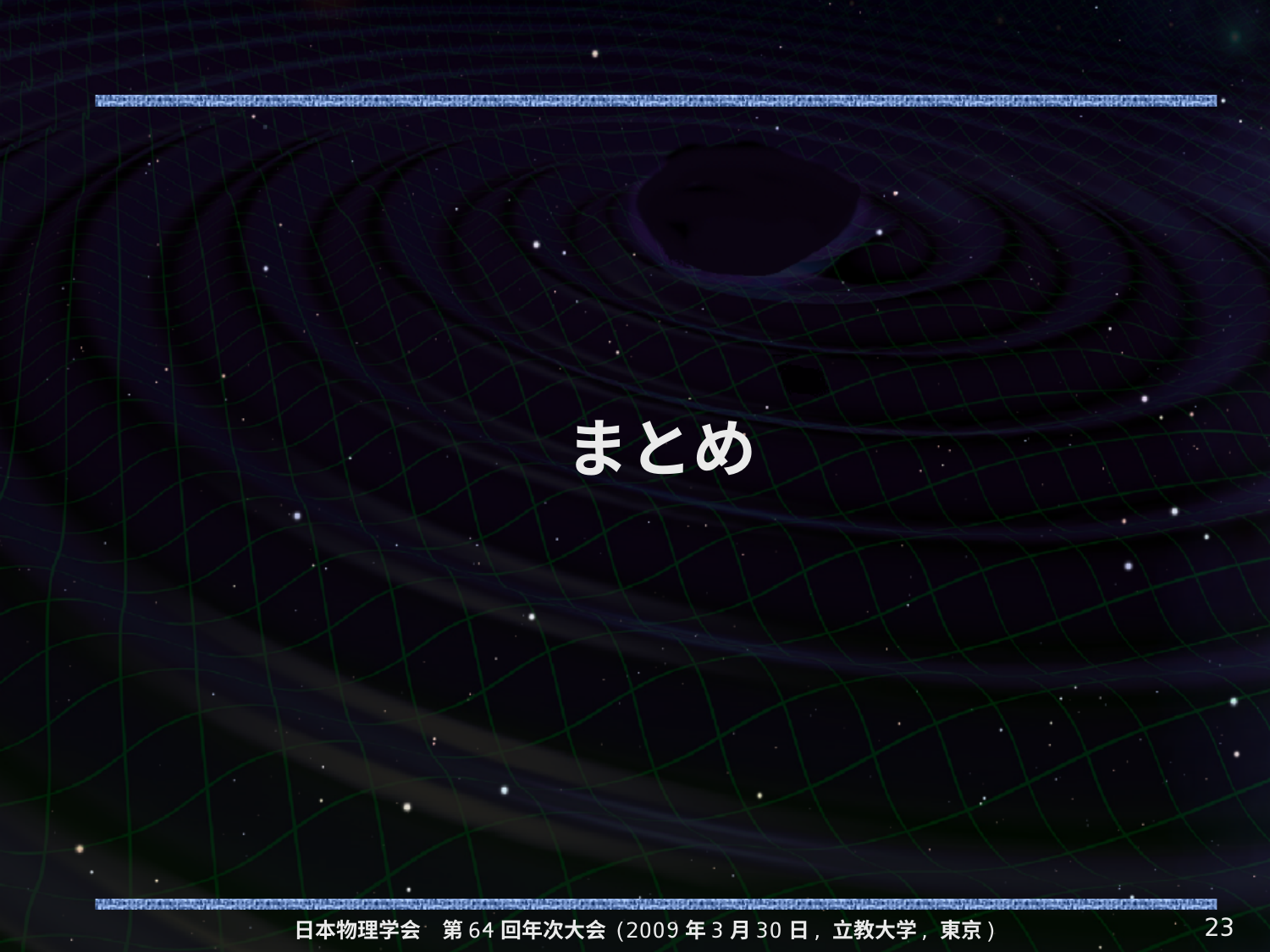

#

　　　　             まとめ

23
日本物理学会　第64回年次大会 (2009年3月30日, 立教大学, 東京)